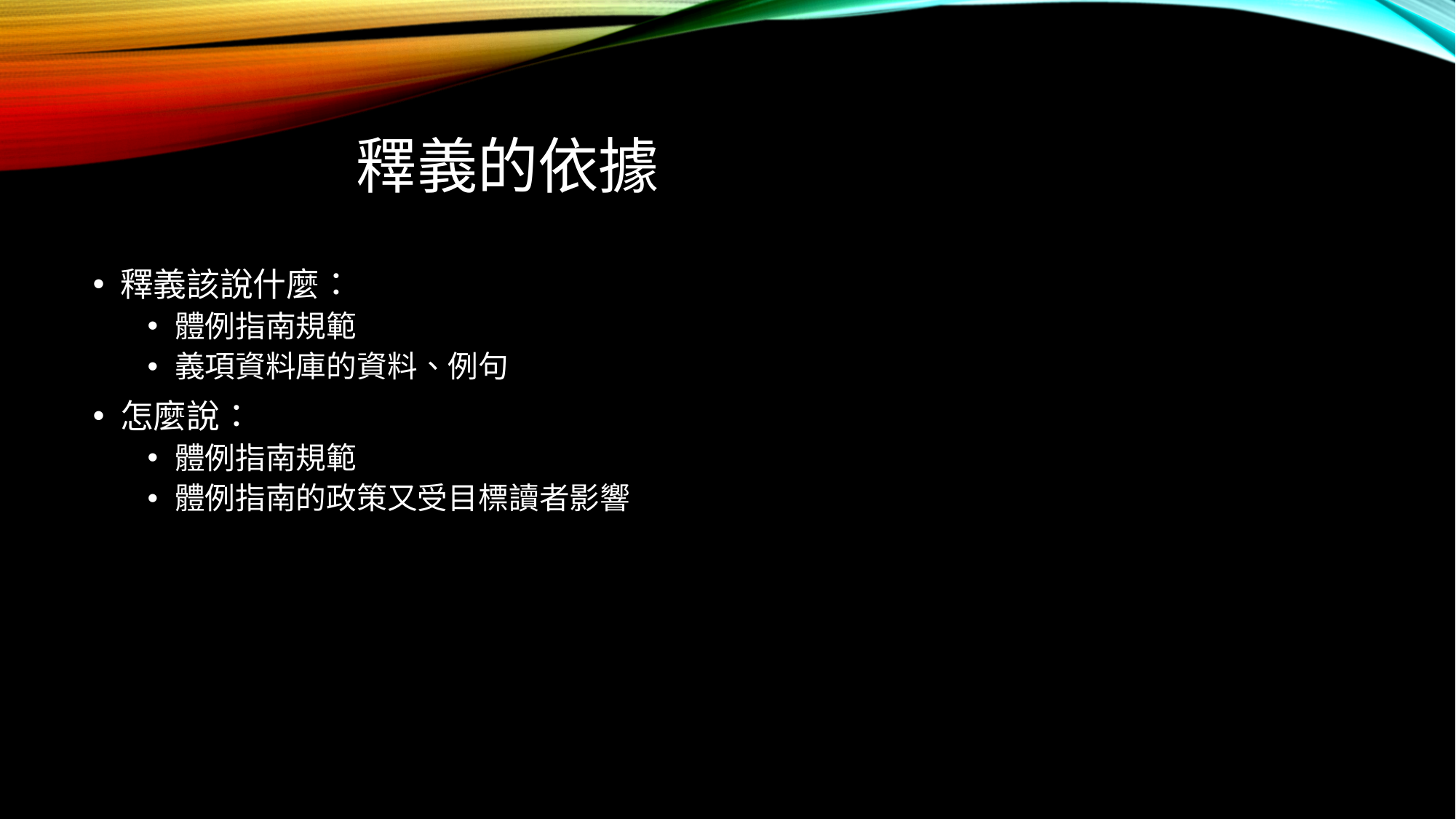

# 釋義的依據
釋義該說什麼：
體例指南規範
義項資料庫的資料、例句
怎麼說：
體例指南規範
體例指南的政策又受目標讀者影響